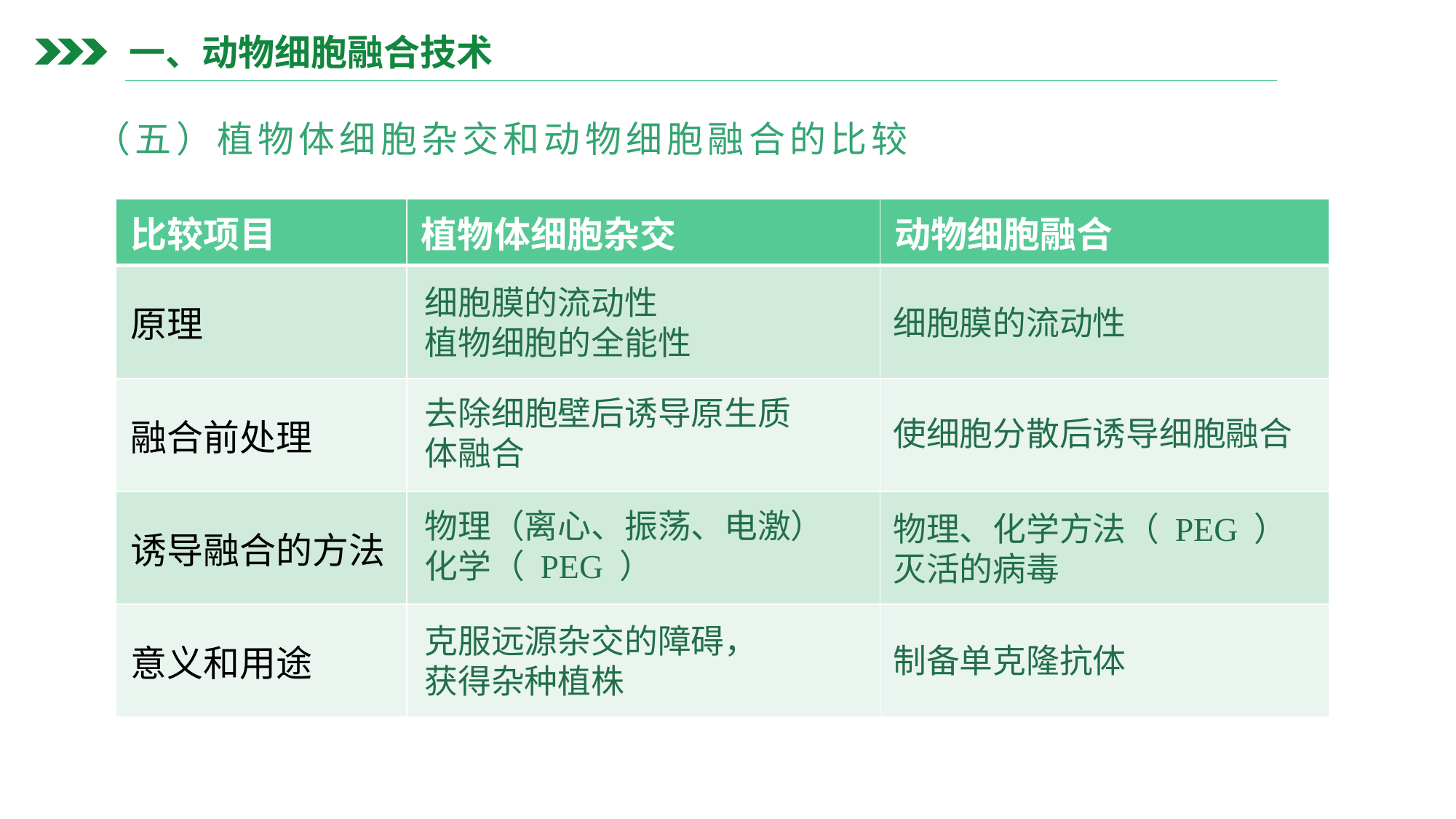

一、动物细胞融合技术

（五）植物体细胞杂交和动物细胞融合的比较
| 比较项目 | 植物体细胞杂交 | 动物细胞融合 |
| --- | --- | --- |
| 原理 |  |  |
| 融合前处理 |  |  |
| 诱导融合的方法 |  |  |
| 意义和用途 |  |  |
细胞膜的流动性
植物细胞的全能性
细胞膜的流动性
去除细胞壁后诱导原生质体融合
使细胞分散后诱导细胞融合
物理（离心、振荡、电激）化学（ PEG ）
物理、化学方法（ PEG ）
灭活的病毒

克服远源杂交的障碍，
获得杂种植株
制备单克隆抗体